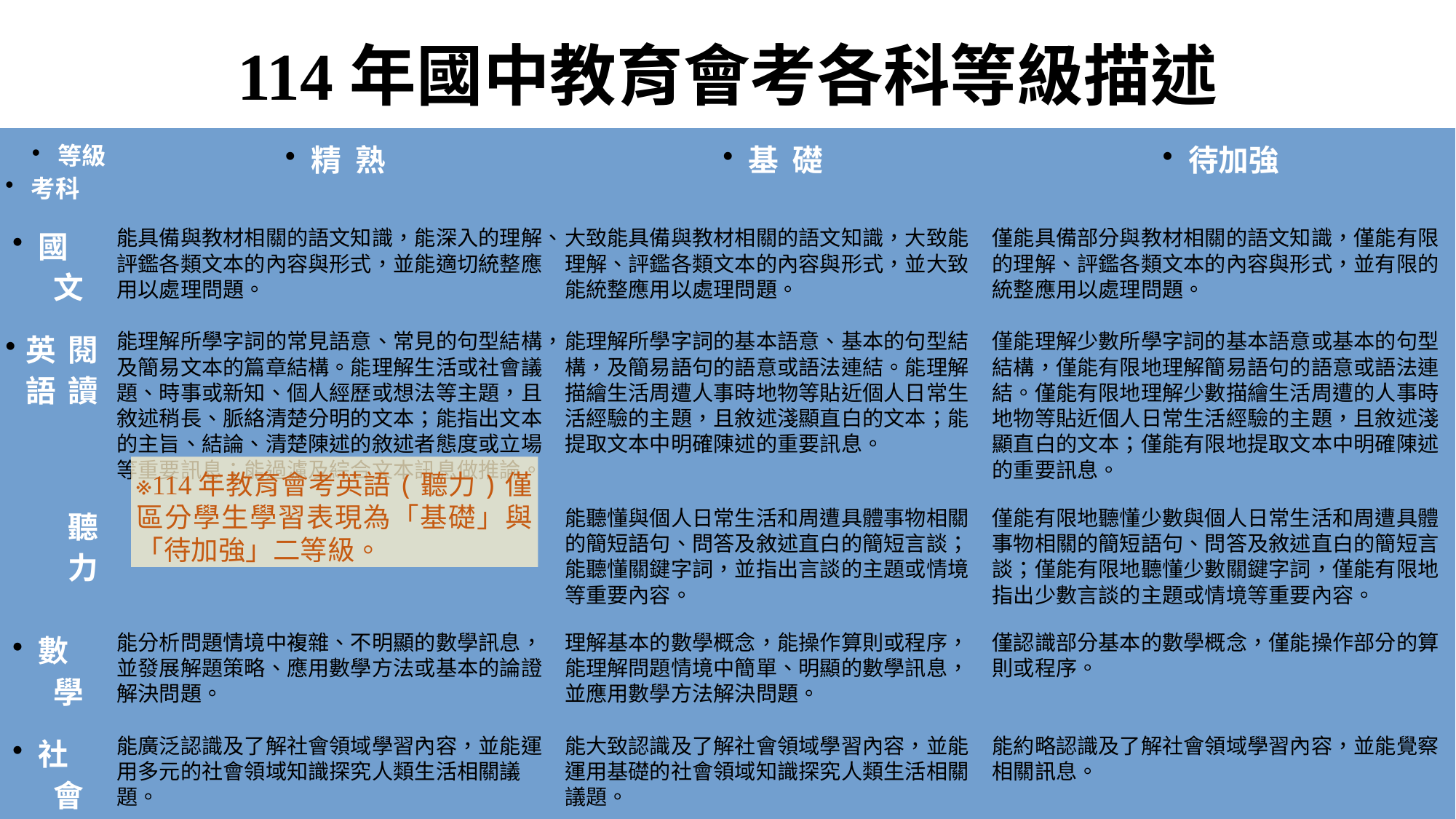

114年國中教育會考各科等級描述

| 等級 考科 |  | 精  熟 | 基  礎 | 待加強 |
| --- | --- | --- | --- | --- |
| 國　文 |  | 能具備與教材相關的語文知識，能深入的理解、評鑑各類文本的內容與形式，並能適切統整應用以處理問題。 | 大致能具備與教材相關的語文知識，大致能理解、評鑑各類文本的內容與形式，並大致能統整應用以處理問題。 | 僅能具備部分與教材相關的語文知識，僅能有限的理解、評鑑各類文本的內容與形式，並有限的統整應用以處理問題。 |
| 英語 | 閱讀 | 能理解所學字詞的常見語意、常見的句型結構，及簡易文本的篇章結構。能理解生活或社會議題、時事或新知、個人經歷或想法等主題，且敘述稍長、脈絡清楚分明的文本；能指出文本的主旨、結論、清楚陳述的敘述者態度或立場等重要訊息；能過濾及綜合文本訊息做推論。 | 能理解所學字詞的基本語意、基本的句型結構，及簡易語句的語意或語法連結。能理解描繪生活周遭人事時地物等貼近個人日常生活經驗的主題，且敘述淺顯直白的文本；能提取文本中明確陳述的重要訊息。 | 僅能理解少數所學字詞的基本語意或基本的句型結構，僅能有限地理解簡易語句的語意或語法連結。僅能有限地理解少數描繪生活周遭的人事時地物等貼近個人日常生活經驗的主題，且敘述淺顯直白的文本；僅能有限地提取文本中明確陳述的重要訊息。 |
|  | 聽力 |  | 能聽懂與個人日常生活和周遭具體事物相關的簡短語句、問答及敘述直白的簡短言談；能聽懂關鍵字詞，並指出言談的主題或情境等重要內容。 | 僅能有限地聽懂少數與個人日常生活和周遭具體事物相關的簡短語句、問答及敘述直白的簡短言談；僅能有限地聽懂少數關鍵字詞，僅能有限地指出少數言談的主題或情境等重要內容。 |
| 數　學 |  | 能分析問題情境中複雜、不明顯的數學訊息，並發展解題策略、應用數學方法或基本的論證解決問題。 | 理解基本的數學概念，能操作算則或程序，能理解問題情境中簡單、明顯的數學訊息，並應用數學方法解決問題。 | 僅認識部分基本的數學概念，僅能操作部分的算則或程序。 |
| 社　會 |  | 能廣泛認識及了解社會領域學習內容，並能運用多元的社會領域知識探究人類生活相關議題。 | 能大致認識及了解社會領域學習內容，並能運用基礎的社會領域知識探究人類生活相關議題。 | 能約略認識及了解社會領域學習內容，並能覺察相關訊息。 |
| 自　然 |  | 能融會貫通學習內容，並能運用探究能力解決需要多層次思考的問題。 | 能知道及理解學習內容，並能運用探究能力解決基本的問題。 | 能部分知道及理解學習內容。 |
※114年教育會考英語(聽力)僅區分學生學習表現為「基礎」與「待加強」二等級。